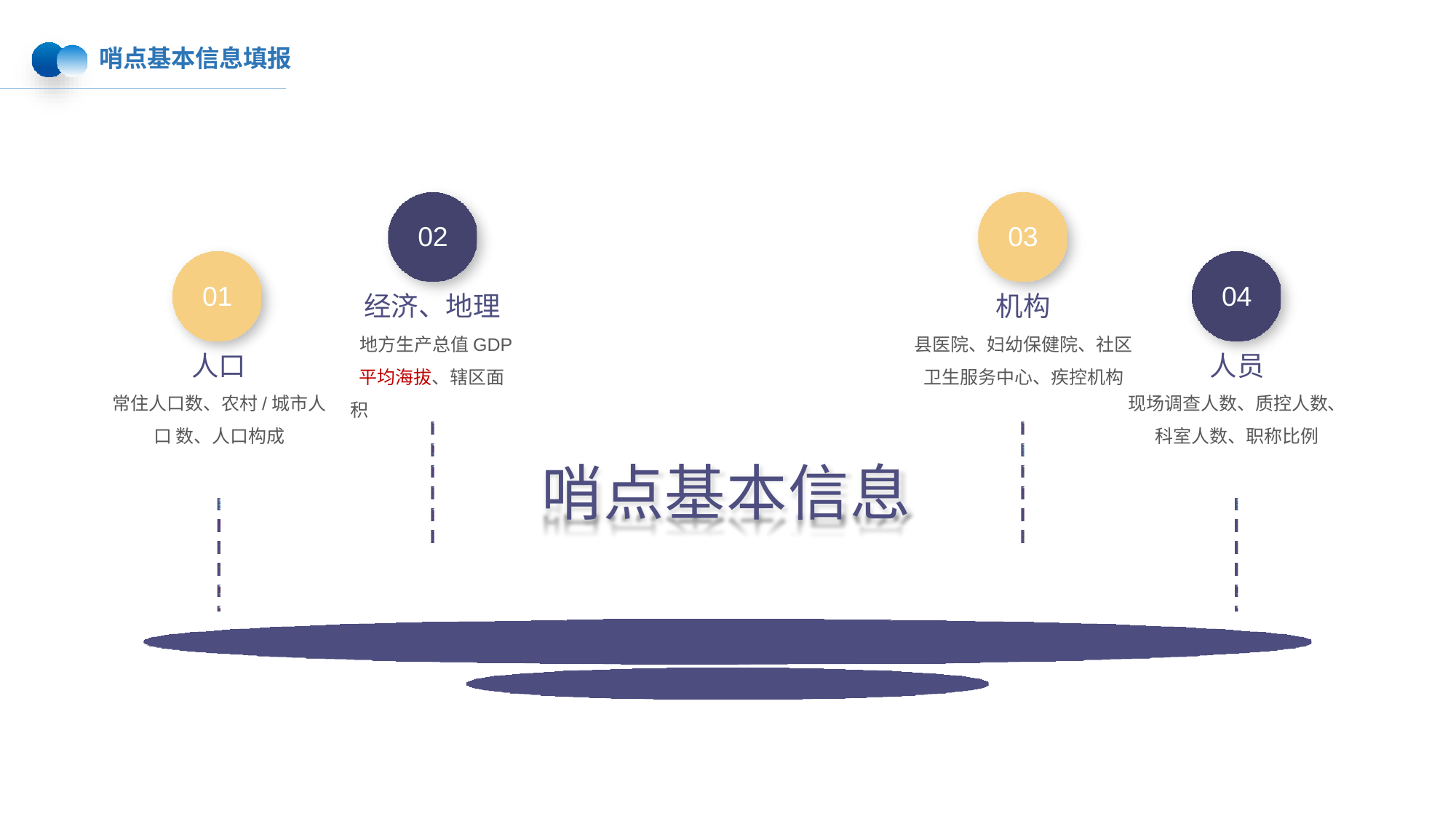

哨点基本信息填报

02
03

经济、地理
地方生产总值GDP  平均海拔、辖区面积
机构
县医院、妇幼保健院、社区 卫生服务中心、疾控机构
01
04
人口
常住人口数、农村/城市人口 数、人口构成
人员
现场调查人数、质控人数、 科室人数、职称比例

哨点基本信息